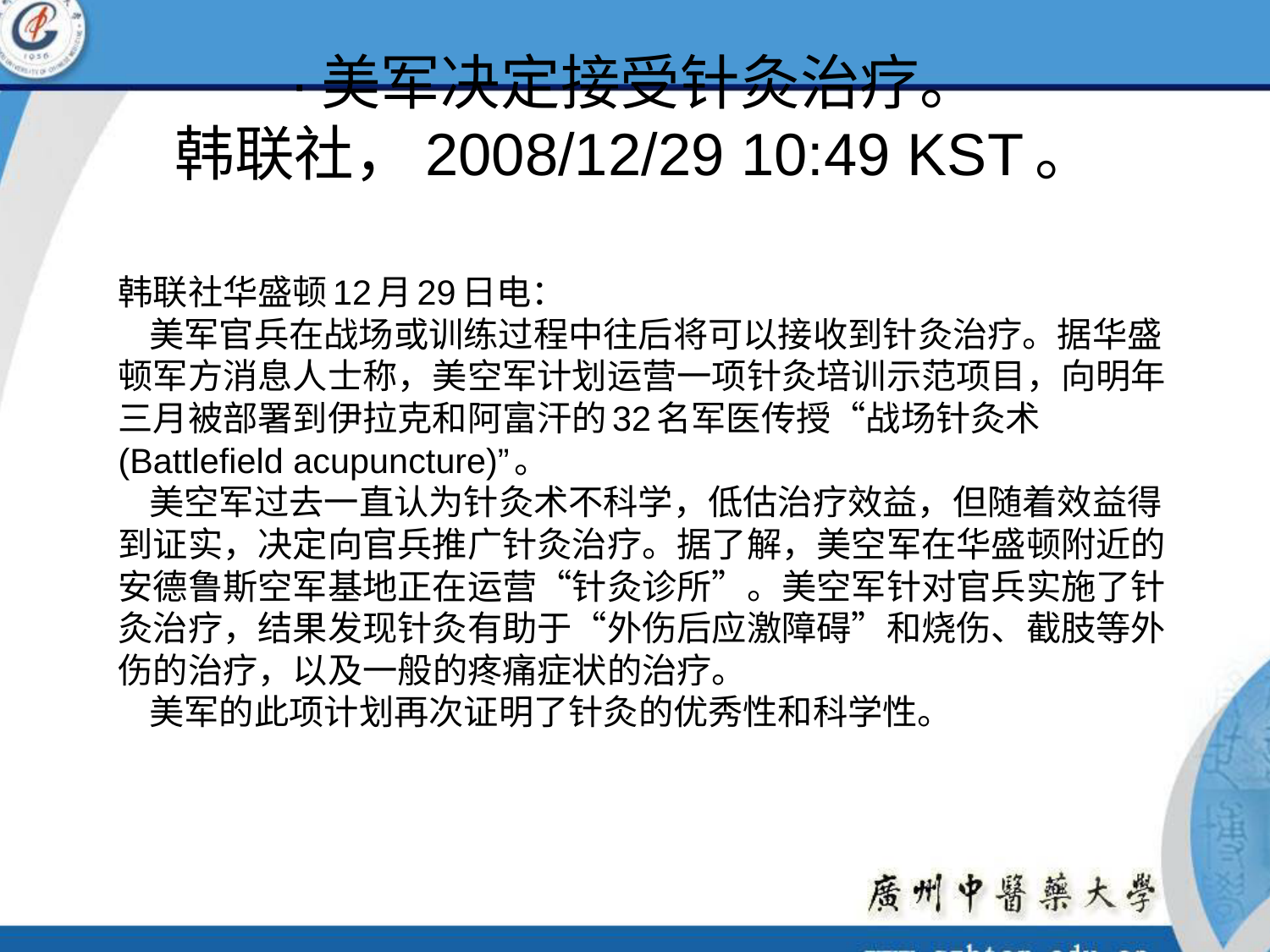

# ·美军决定接受针灸治疗。 韩联社，2008/12/29 10:49 KST。
 
韩联社华盛顿12月29日电：
    美军官兵在战场或训练过程中往后将可以接收到针灸治疗。据华盛顿军方消息人士称，美空军计划运营一项针灸培训示范项目，向明年三月被部署到伊拉克和阿富汗的32名军医传授“战场针灸术(Battlefield acupuncture)”。
    美空军过去一直认为针灸术不科学，低估治疗效益，但随着效益得到证实，决定向官兵推广针灸治疗。据了解，美空军在华盛顿附近的安德鲁斯空军基地正在运营“针灸诊所”。美空军针对官兵实施了针灸治疗，结果发现针灸有助于“外伤后应激障碍”和烧伤、截肢等外伤的治疗，以及一般的疼痛症状的治疗。
    美军的此项计划再次证明了针灸的优秀性和科学性。